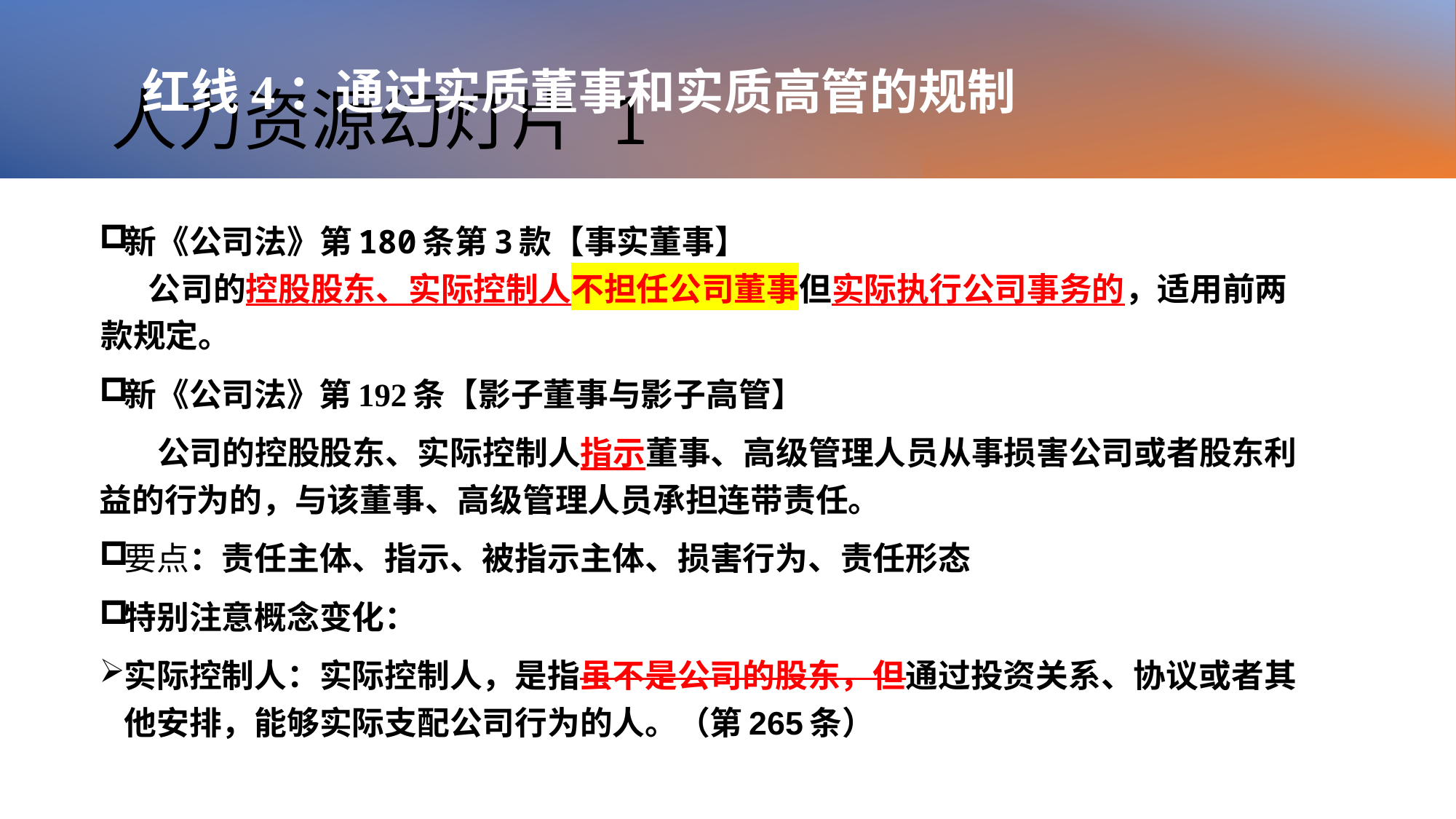

# 人力资源幻灯片 1
红线4：通过实质董事和实质高管的规制
新《公司法》第180条第3款【事实董事】
公司的控股股东、实际控制人不担任公司董事但实际执行公司事务的，适用前两款规定。
新《公司法》第192条【影子董事与影子高管】
公司的控股股东、实际控制人指示董事、高级管理人员从事损害公司或者股东利益的行为的，与该董事、高级管理人员承担连带责任。
要点：责任主体、指示、被指示主体、损害行为、责任形态
特别注意概念变化：
实际控制人：实际控制人，是指虽不是公司的股东，但通过投资关系、协议或者其他安排，能够实际支配公司行为的人。（第265条）